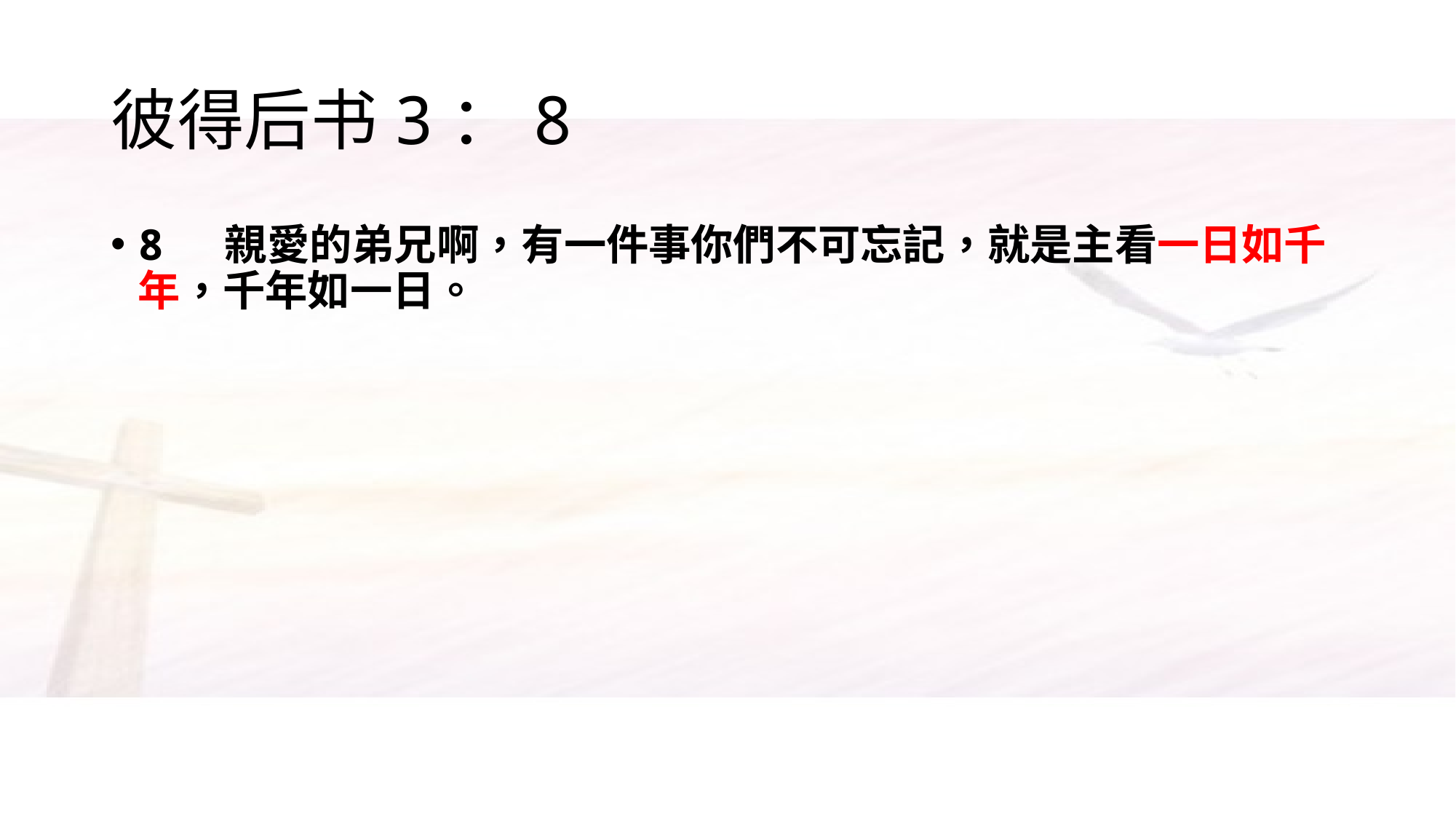

# 彼得后书3：8
8  親愛的弟兄啊，有一件事你們不可忘記，就是主看一日如千年，千年如一日。